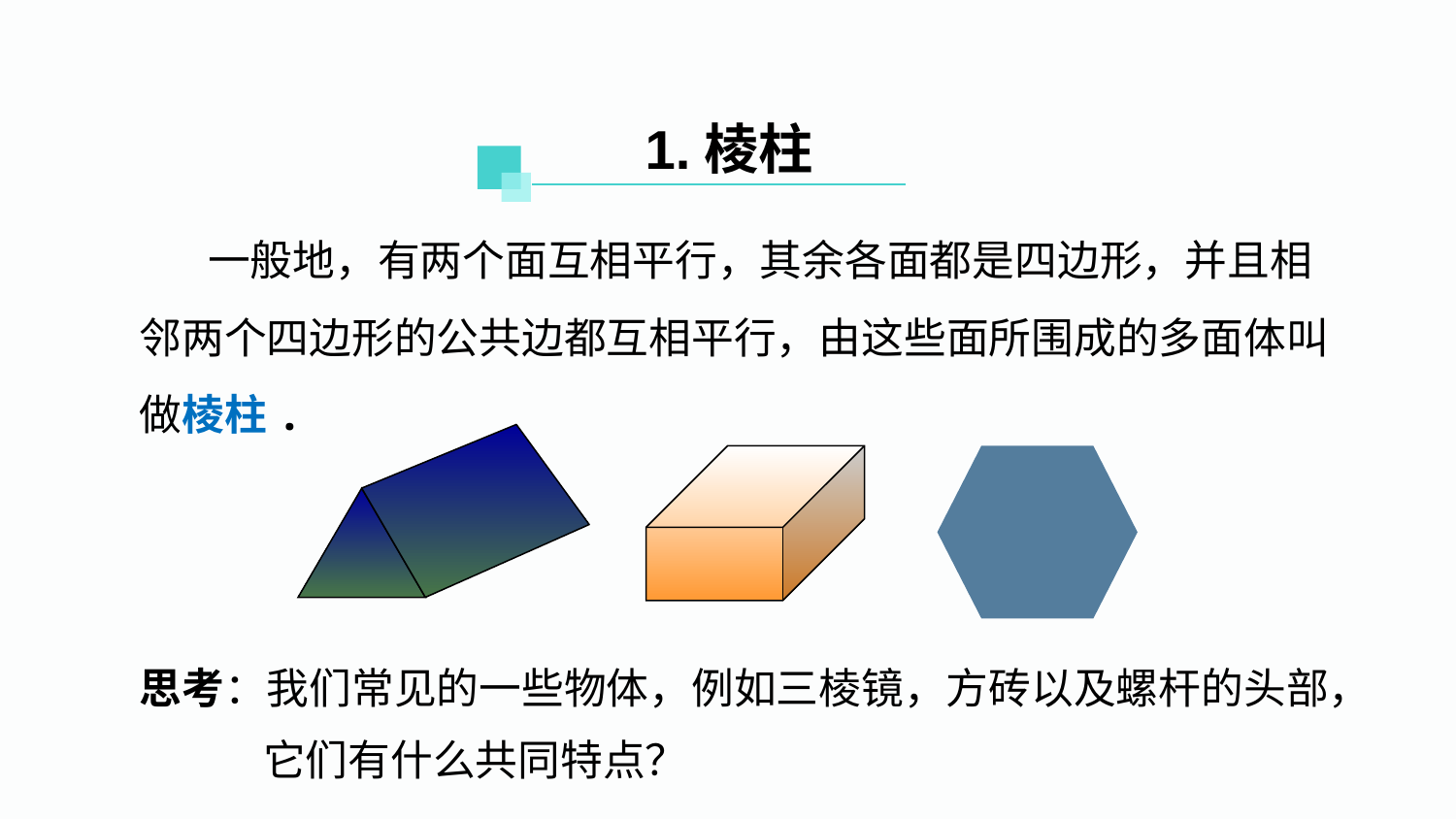

1.棱柱

      一般地，有两个面互相平行，其余各面都是四边形，并且相邻两个四边形的公共边都互相平行，由这些面所围成的多面体叫做棱柱.

思考：我们常见的一些物体，例如三棱镜，方砖以及螺杆的头部，
            它们有什么共同特点？